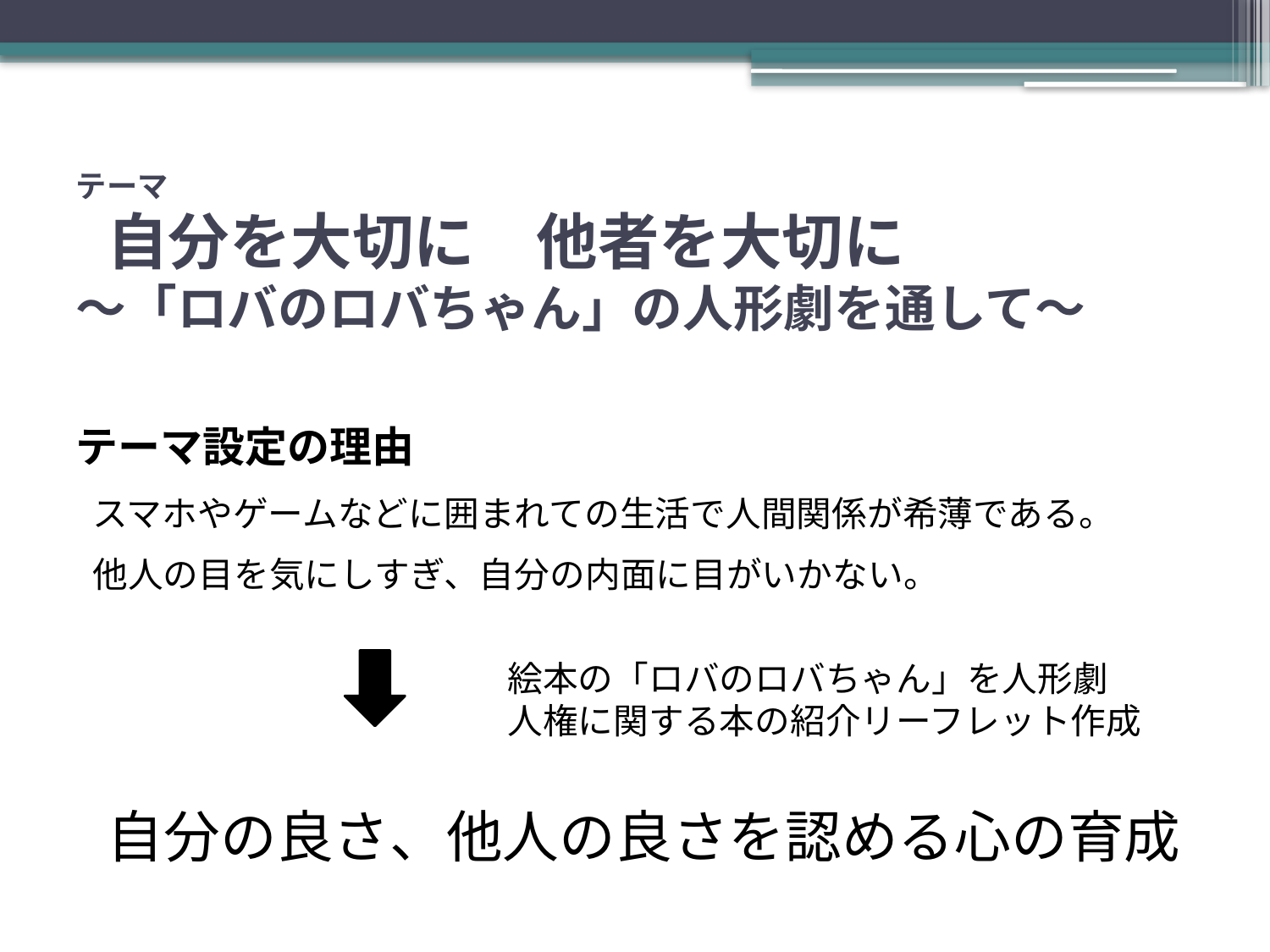

# テーマ 　自分を大切に　他者を大切に ～「ロバのロバちゃん」の人形劇を通して～
テーマ設定の理由
スマホやゲームなどに囲まれての生活で人間関係が希薄である。
他人の目を気にしすぎ、自分の内面に目がいかない。

絵本の「ロバのロバちゃん」を人形劇
人権に関する本の紹介リーフレット作成
自分の良さ、他人の良さを認める心の育成